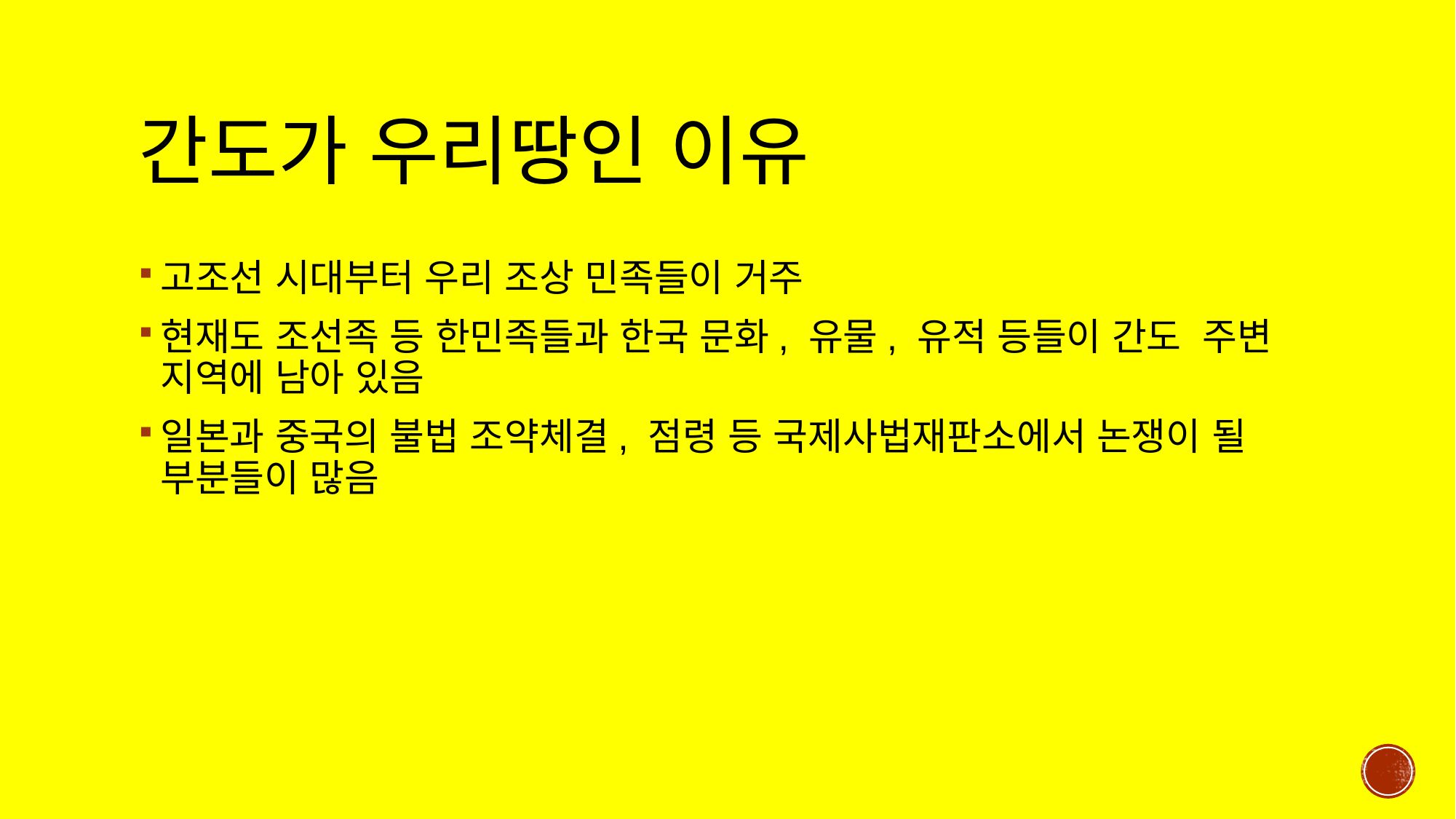

# 간도가 우리땅인 이유
고조선 시대부터 우리 조상 민족들이 거주
현재도 조선족 등 한민족들과 한국 문화, 유물, 유적 등들이 간도  주변 지역에 남아 있음
일본과 중국의 불법 조약체결, 점령 등 국제사법재판소에서 논쟁이 될 부분들이 많음